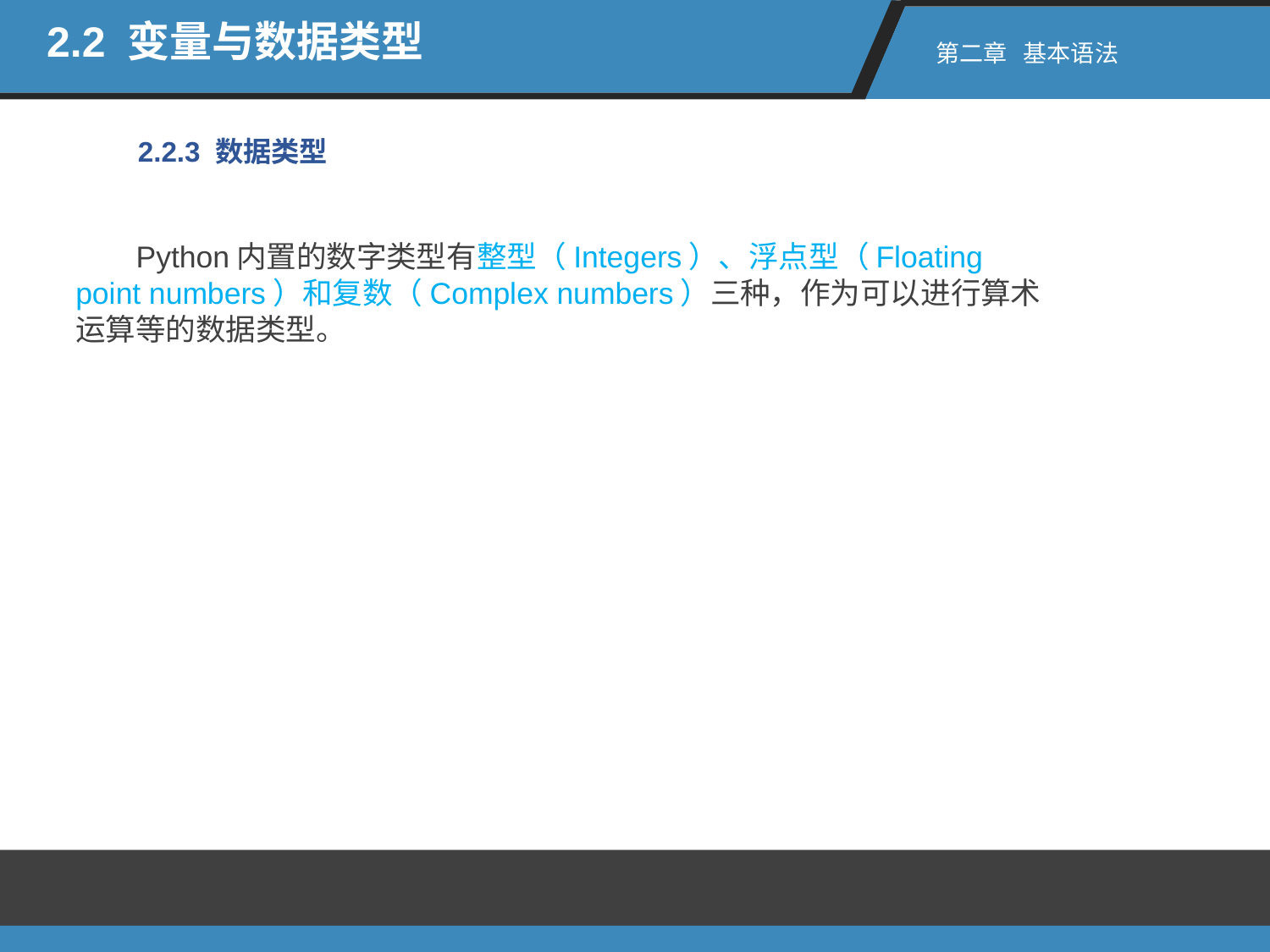

2.2 变量与数据类型
第二章   基本语法
2.2.3 数据类型
Python内置的数字类型有整型（Integers）、浮点型（Floating point numbers）和复数（Complex numbers）三种，作为可以进行算术运算等的数据类型。